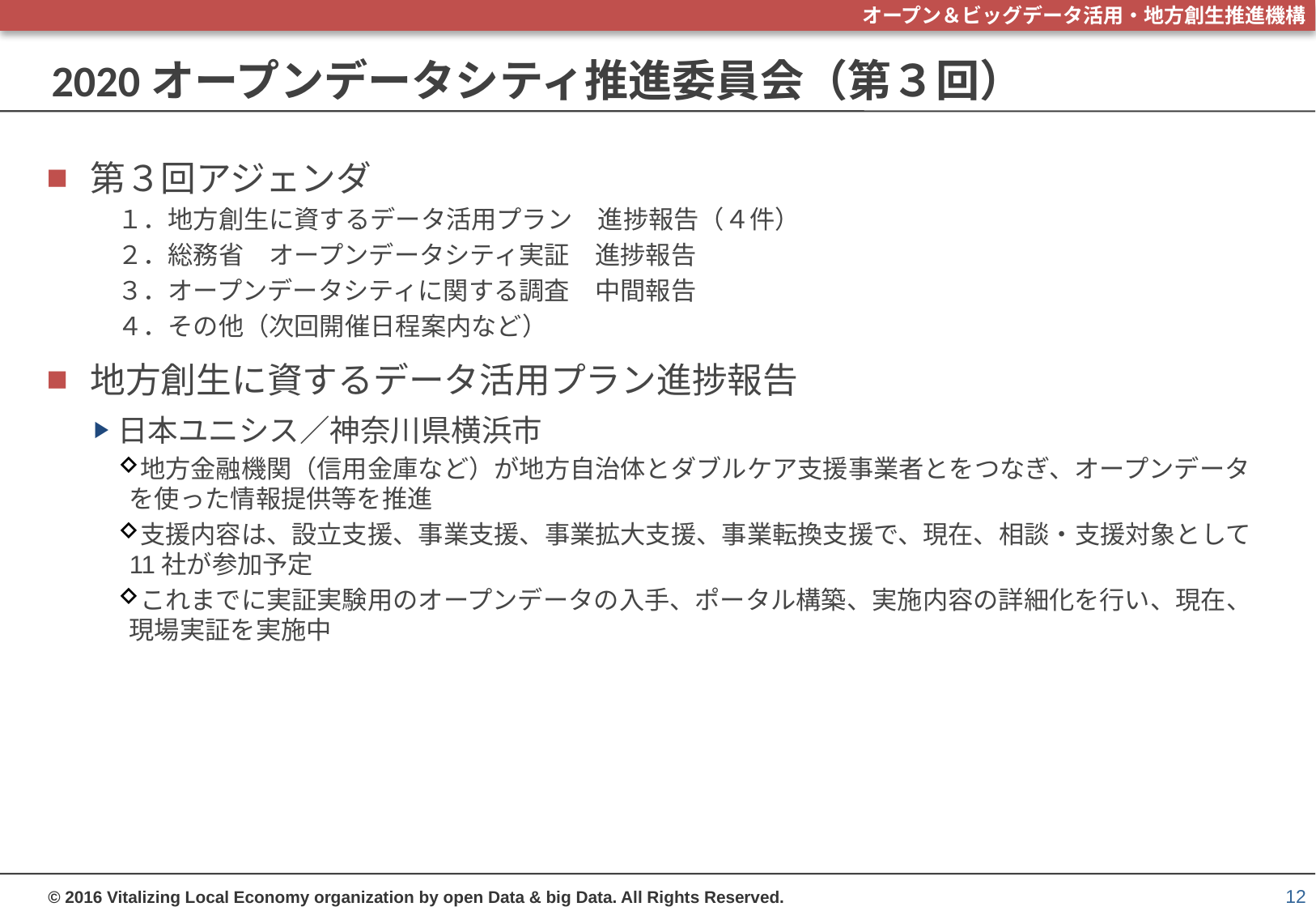

# 2020オープンデータシティ推進委員会（第３回）
第３回アジェンダ
１．地方創生に資するデータ活用プラン　進捗報告（４件）
２．総務省　オープンデータシティ実証　進捗報告
３．オープンデータシティに関する調査　中間報告
４．その他（次回開催日程案内など）
地方創生に資するデータ活用プラン進捗報告
日本ユニシス／神奈川県横浜市
地方金融機関（信用金庫など）が地方自治体とダブルケア支援事業者とをつなぎ、オープンデータを使った情報提供等を推進
支援内容は、設立支援、事業支援、事業拡大支援、事業転換支援で、現在、相談・支援対象として11社が参加予定
これまでに実証実験用のオープンデータの入手、ポータル構築、実施内容の詳細化を行い、現在、現場実証を実施中

12